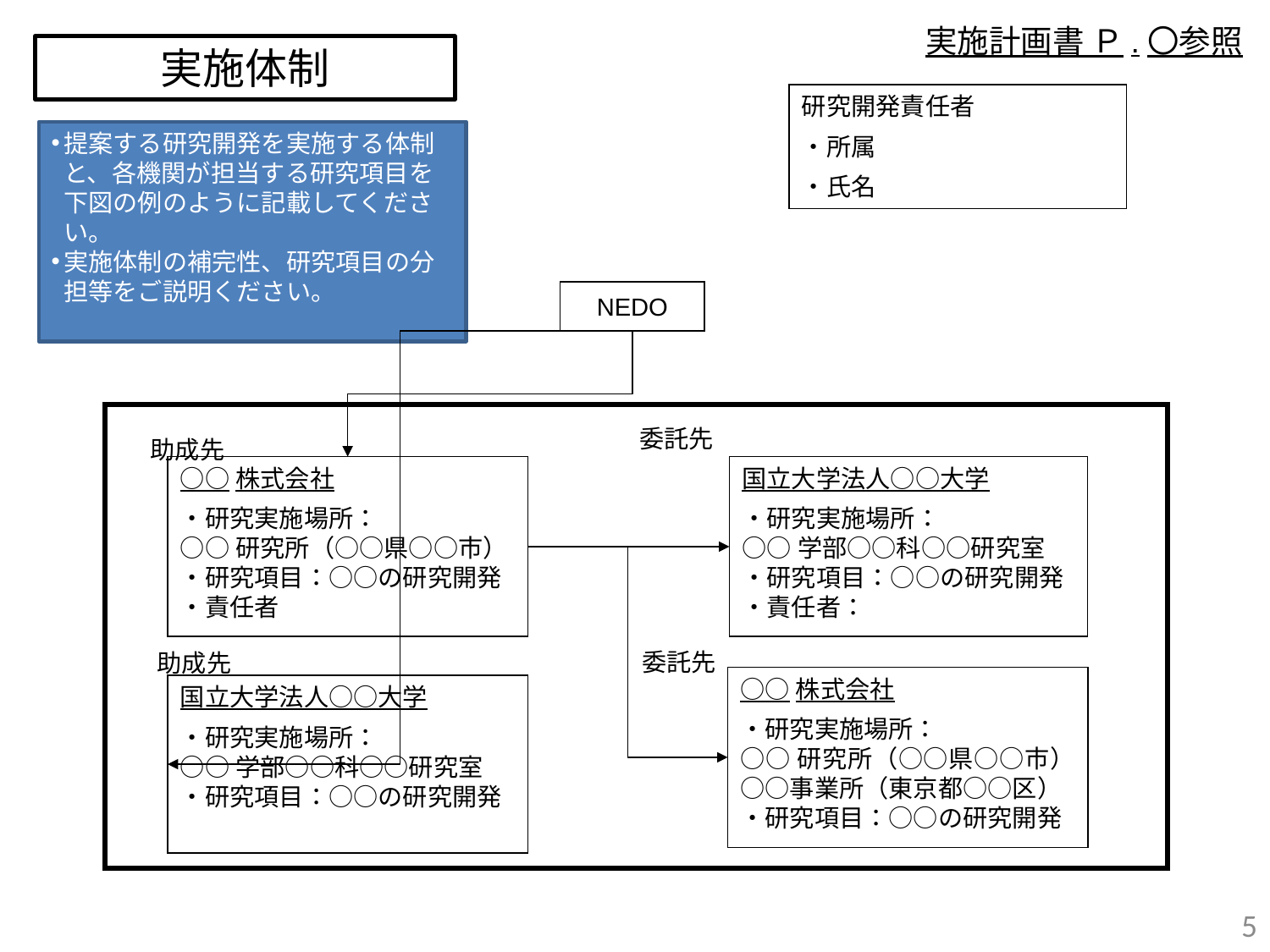

実施計画書 Ｐ.〇参照
実施体制
研究開発責任者
・所属
・氏名
提案する研究開発を実施する体制と、各機関が担当する研究項目を下図の例のように記載してください。
実施体制の補完性、研究項目の分担等をご説明ください。

NEDO

委託先
助成先
国立大学法人○○大学
・研究実施場所：
○○学部○○科○○研究室
・研究項目：○○の研究開発
・責任者：
○○株式会社
・研究実施場所：
○○研究所（○○県○○市）
・研究項目：○○の研究開発
・責任者

委託先
助成先
○○株式会社
・研究実施場所：
○○研究所（○○県○○市）○○事業所（東京都○○区）
・研究項目：○○の研究開発

国立大学法人○○大学
・研究実施場所：
○○学部○○科○○研究室
・研究項目：○○の研究開発
5